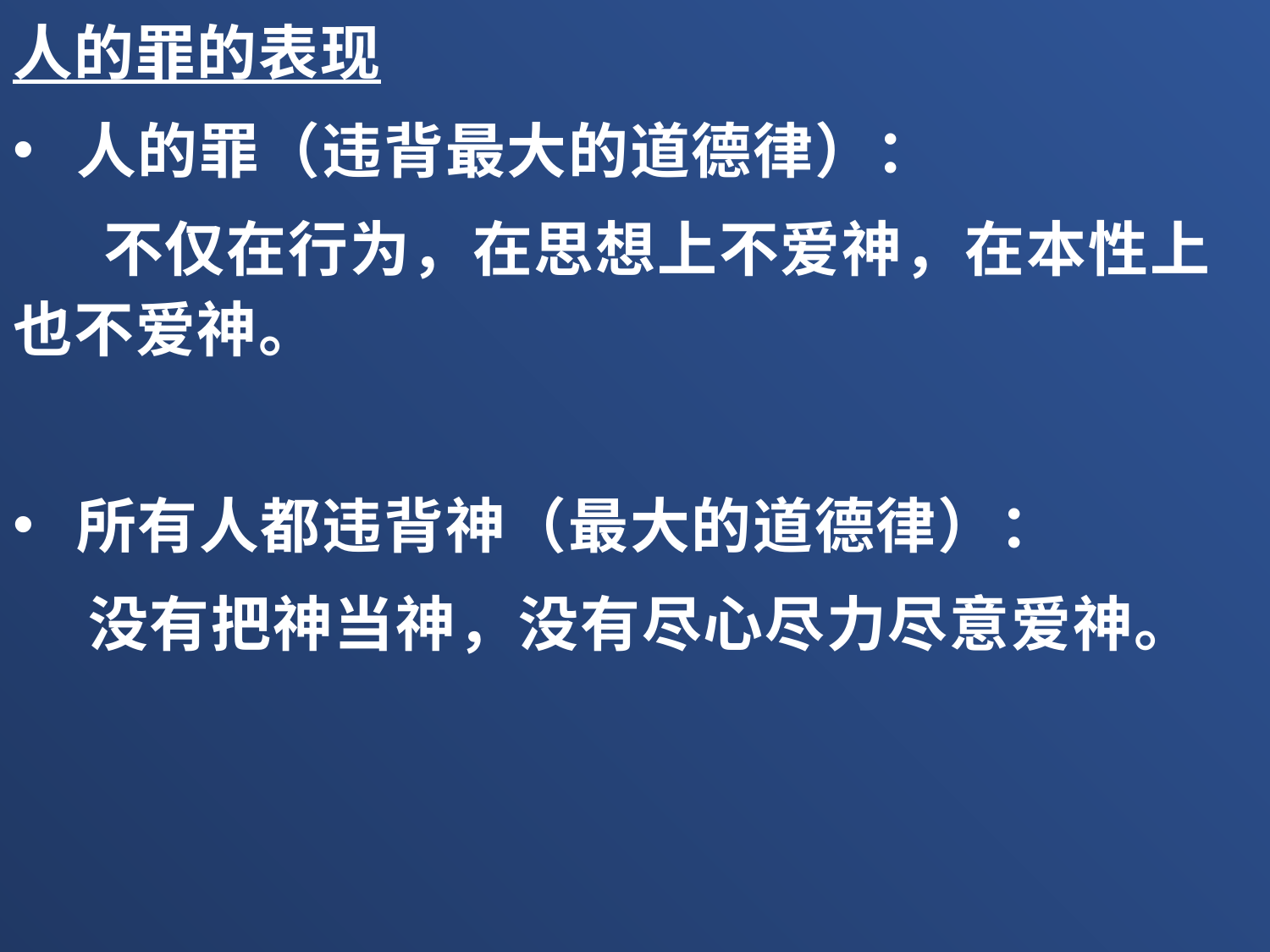

人的罪的表现
人的罪（违背最大的道德律）：
     不仅在行为，在思想上不爱神，在本性上也不爱神。

所有人都违背神（最大的道德律）：
    没有把神当神，没有尽心尽力尽意爱神。